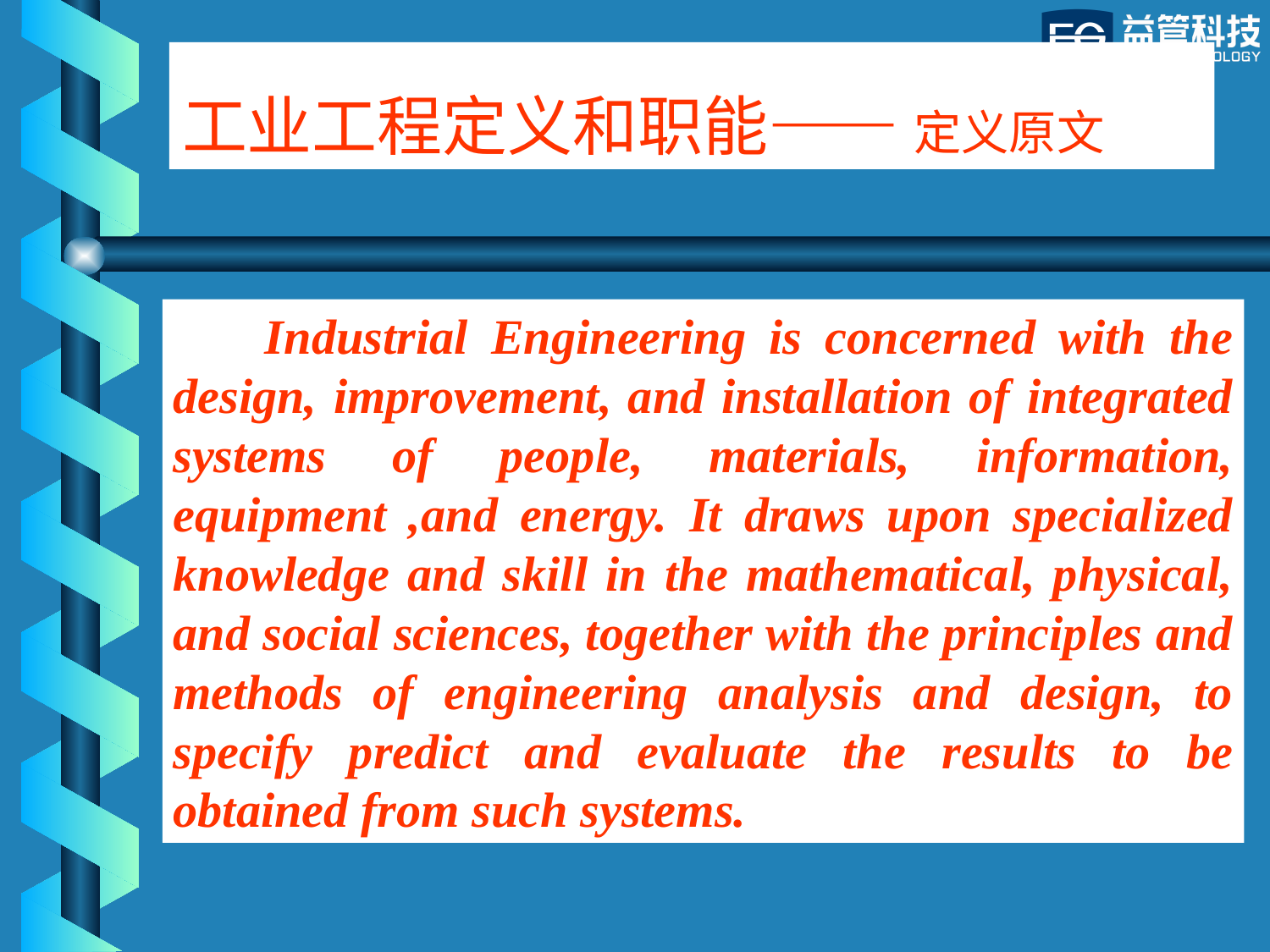

工业工程定义和职能—— 定义原文
    Industrial Engineering is concerned with the design, improvement, and installation of integrated systems of people, materials, information, equipment ,and energy. It draws upon specialized knowledge and skill in the mathematical, physical, and social sciences, together with the principles and methods of engineering analysis and design, to specify predict and evaluate the results to be obtained from such systems.